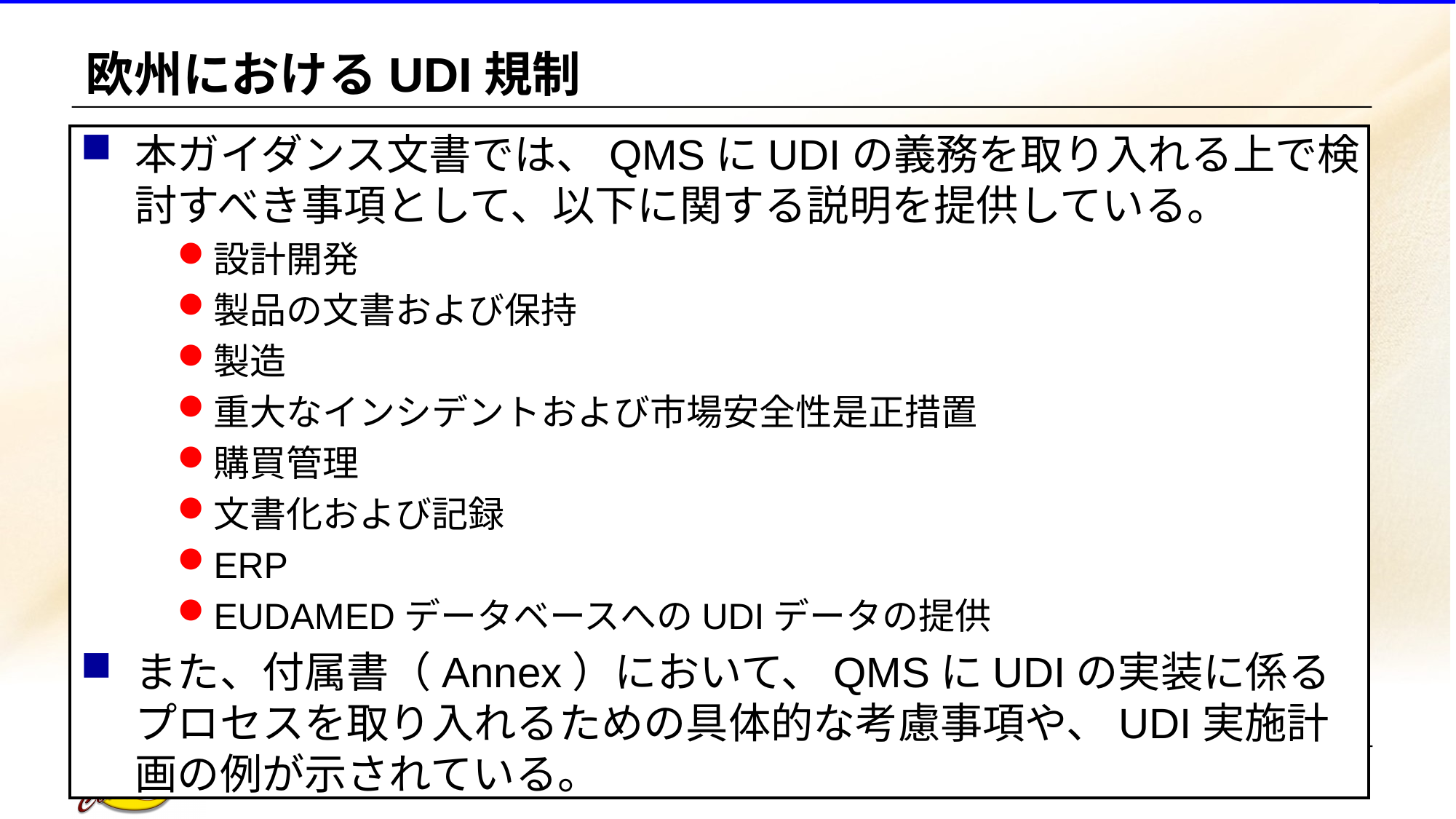

# 欧州におけるUDI規制
本ガイダンス文書では、QMSにUDIの義務を取り入れる上で検討すべき事項として、以下に関する説明を提供している。
設計開発
製品の文書および保持
製造
重大なインシデントおよび市場安全性是正措置
購買管理
文書化および記録
ERP
EUDAMEDデータベースへのUDIデータの提供
また、付属書（Annex）において、QMSにUDIの実装に係るプロセスを取り入れるための具体的な考慮事項や、UDI実施計画の例が示されている。